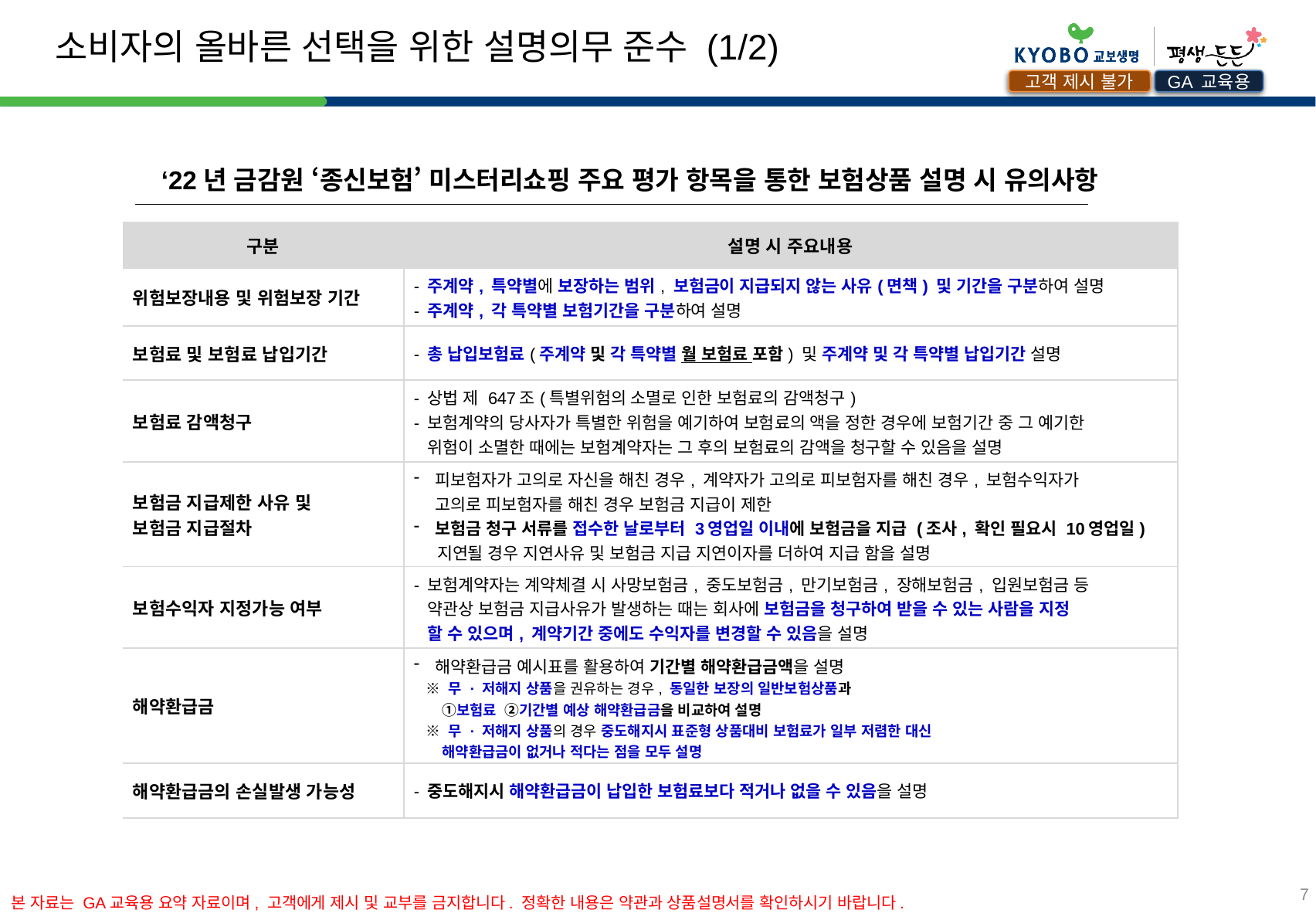

소비자의 올바른 선택을 위한 설명의무 준수 (1/2)
GA 교육용
고객 제시 불가
‘22년 금감원 ‘종신보험’ 미스터리쇼핑 주요 평가 항목을 통한 보험상품 설명 시 유의사항
| 구분 | 설명 시 주요내용 |
| --- | --- |
| 위험보장내용 및 위험보장 기간 | - 주계약, 특약별에 보장하는 범위, 보험금이 지급되지 않는 사유(면책) 및 기간을 구분하여 설명 - 주계약, 각 특약별 보험기간을 구분하여 설명 |
| 보험료 및 보험료 납입기간 | - 총 납입보험료(주계약 및 각 특약별 월 보험료 포함) 및 주계약 및 각 특약별 납입기간 설명 |
| 보험료 감액청구 | - 상법 제 647조(특별위험의 소멸로 인한 보험료의 감액청구) - 보험계약의 당사자가 특별한 위험을 예기하여 보험료의 액을 정한 경우에 보험기간 중 그 예기한 위험이 소멸한 때에는 보험계약자는 그 후의 보험료의 감액을 청구할 수 있음을 설명 |
| 보험금 지급제한 사유 및 보험금 지급절차 | 피보험자가 고의로 자신을 해친 경우, 계약자가 고의로 피보험자를 해친 경우, 보험수익자가 고의로 피보험자를 해친 경우 보험금 지급이 제한 보험금 청구 서류를 접수한 날로부터 3영업일 이내에 보험금을 지급 (조사, 확인 필요시 10영업일) 지연될 경우 지연사유 및 보험금 지급 지연이자를 더하여 지급 함을 설명 |
| 보험수익자 지정가능 여부 | - 보험계약자는 계약체결 시 사망보험금, 중도보험금, 만기보험금, 장해보험금, 입원보험금 등 약관상 보험금 지급사유가 발생하는 때는 회사에 보험금을 청구하여 받을 수 있는 사람을 지정 할 수 있으며, 계약기간 중에도 수익자를 변경할 수 있음을 설명 |
| 해약환급금 | 해약환급금 예시표를 활용하여 기간별 해약환급금액을 설명 ※ 무 · 저해지 상품을 권유하는 경우, 동일한 보장의 일반보험상품과 ①보험료 ②기간별 예상 해약환급금을 비교하여 설명 ※ 무 · 저해지 상품의 경우 중도해지시 표준형 상품대비 보험료가 일부 저렴한 대신 해약환급금이 없거나 적다는 점을 모두 설명 |
| 해약환급금의 손실발생 가능성 | - 중도해지시 해약환급금이 납입한 보험료보다 적거나 없을 수 있음을 설명 |
7
본 자료는 GA교육용 요약자료이며, 고객에게 제시 및 교부를 금지합니다. 정확한 내용은 약관과 상품설명서를 확인하시기 바랍니다.
본 자료는 GA교육용 요약 자료이며, 고객에게 제시 및 교부를 금지합니다. 정확한 내용은 약관과 상품설명서를 확인하시기 바랍니다.